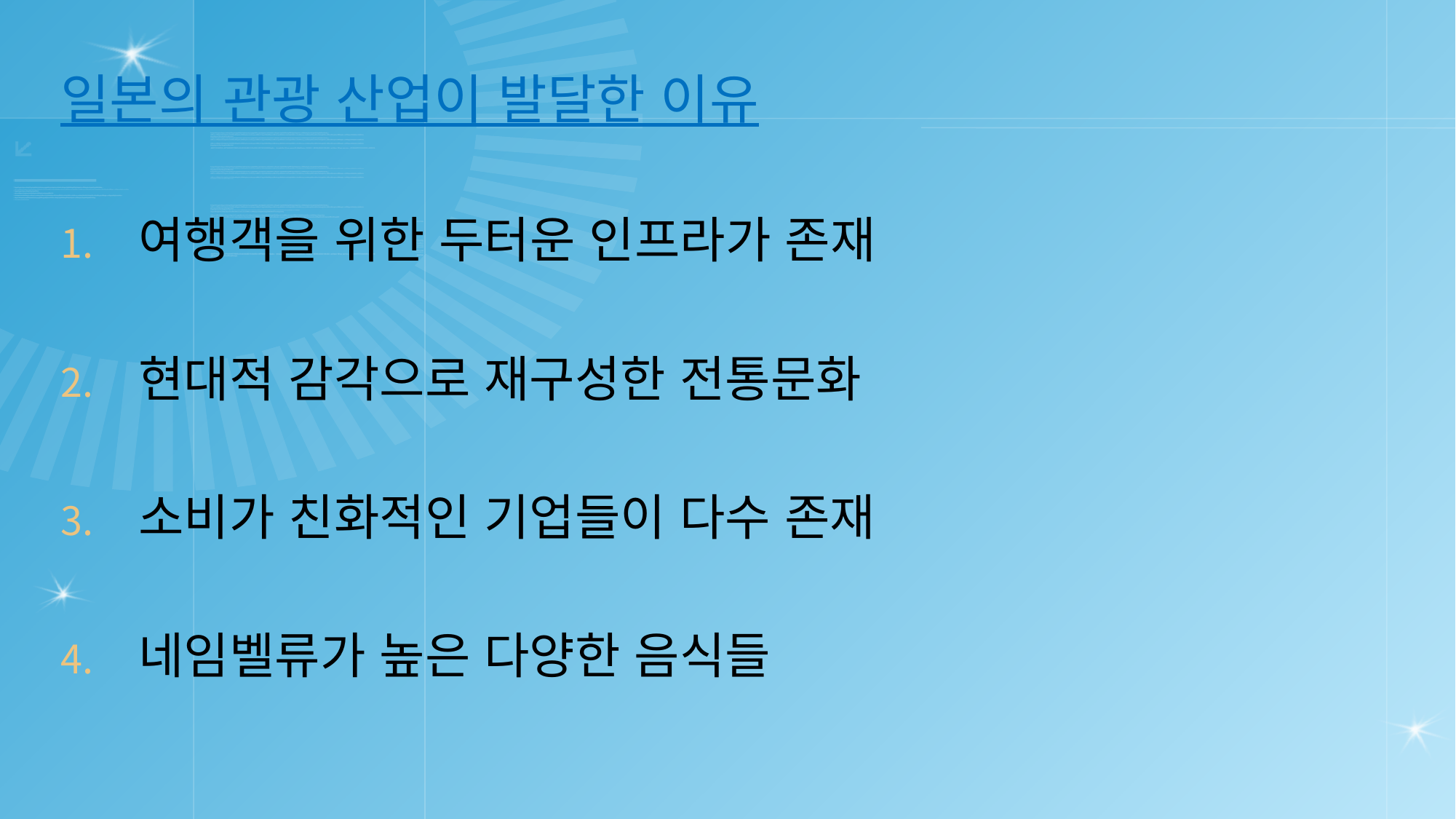

일본의 관광 산업이 발달한 이유

여행객을 위한 두터운 인프라가 존재

현대적 감각으로 재구성한 전통문화

소비가 친화적인 기업들이 다수 존재

네임벨류가 높은 다양한 음식들